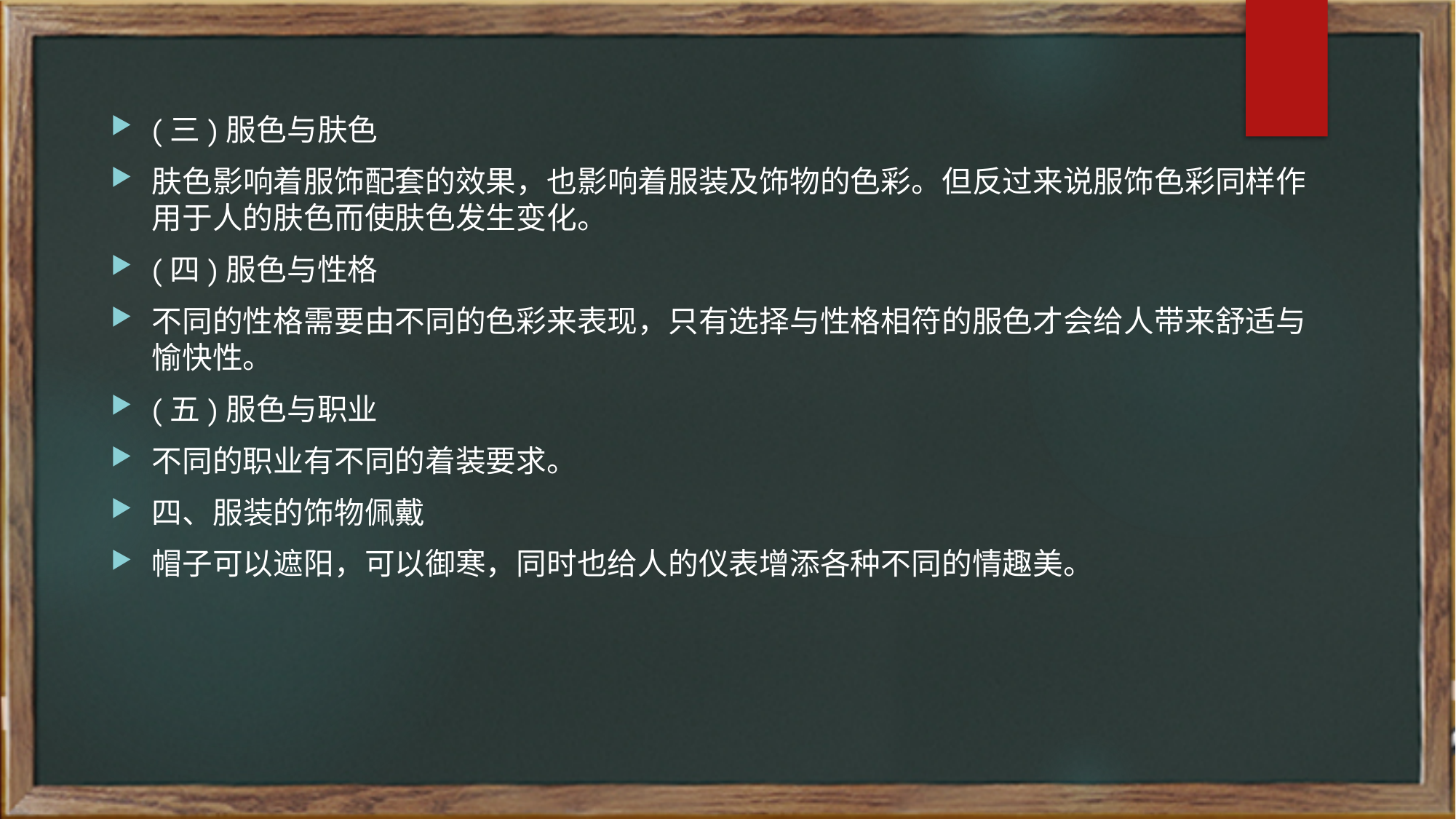

(三)服色与肤色
肤色影响着服饰配套的效果，也影响着服装及饰物的色彩。但反过来说服饰色彩同样作用于人的肤色而使肤色发生变化。
(四)服色与性格
不同的性格需要由不同的色彩来表现，只有选择与性格相符的服色才会给人带来舒适与愉快性。
(五)服色与职业
不同的职业有不同的着装要求。
四、服装的饰物佩戴
帽子可以遮阳，可以御寒，同时也给人的仪表增添各种不同的情趣美。